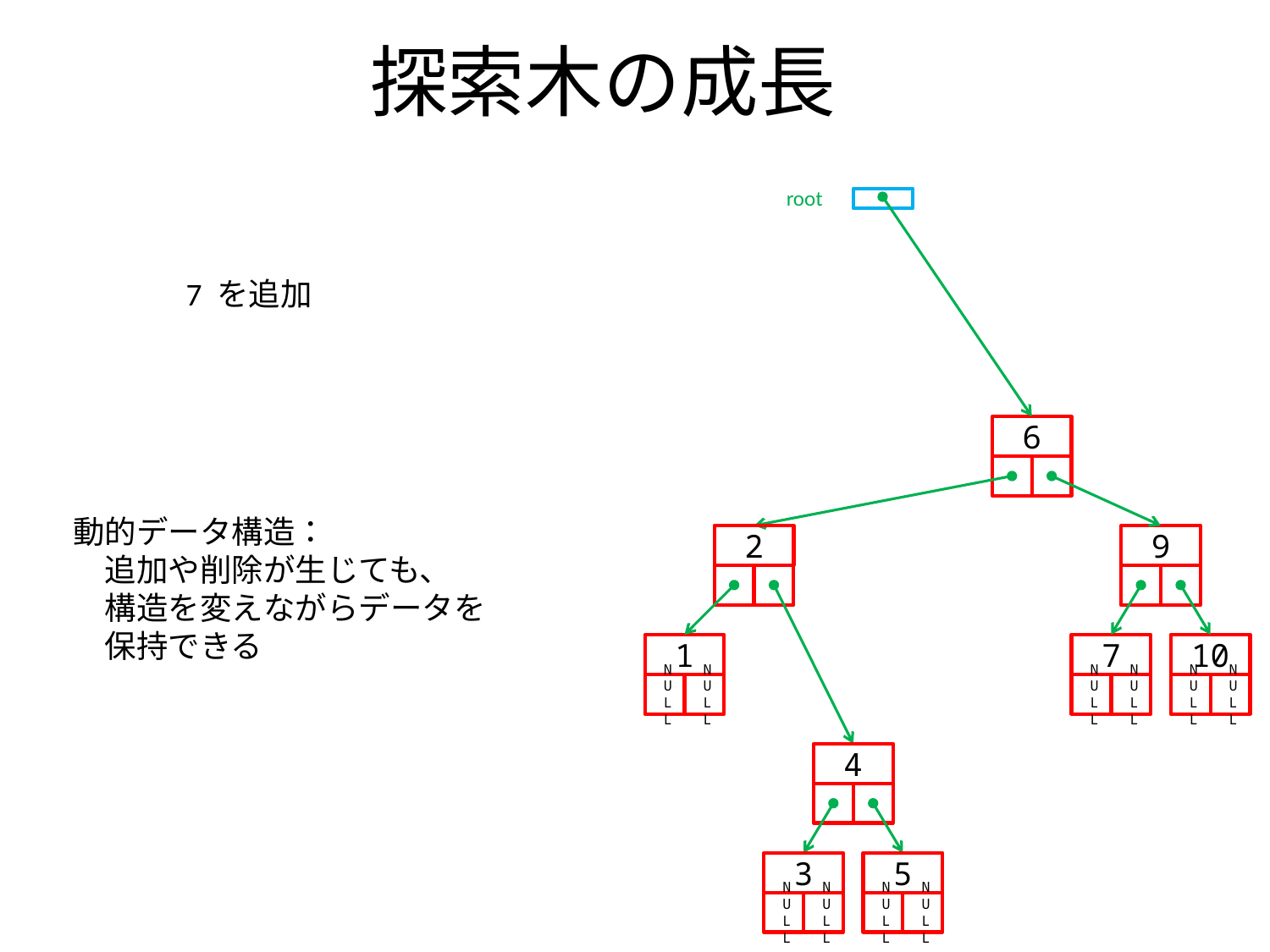

# 探索木の成長
root

7 を追加
6

動的データ構造：
　追加や削除が生じても、
　構造を変えながらデータを
　保持できる
2
9

1
7
10
NULL
NULL
NULL
NULL
NULL
NULL
4

3
5
NULL
NULL
NULL
NULL